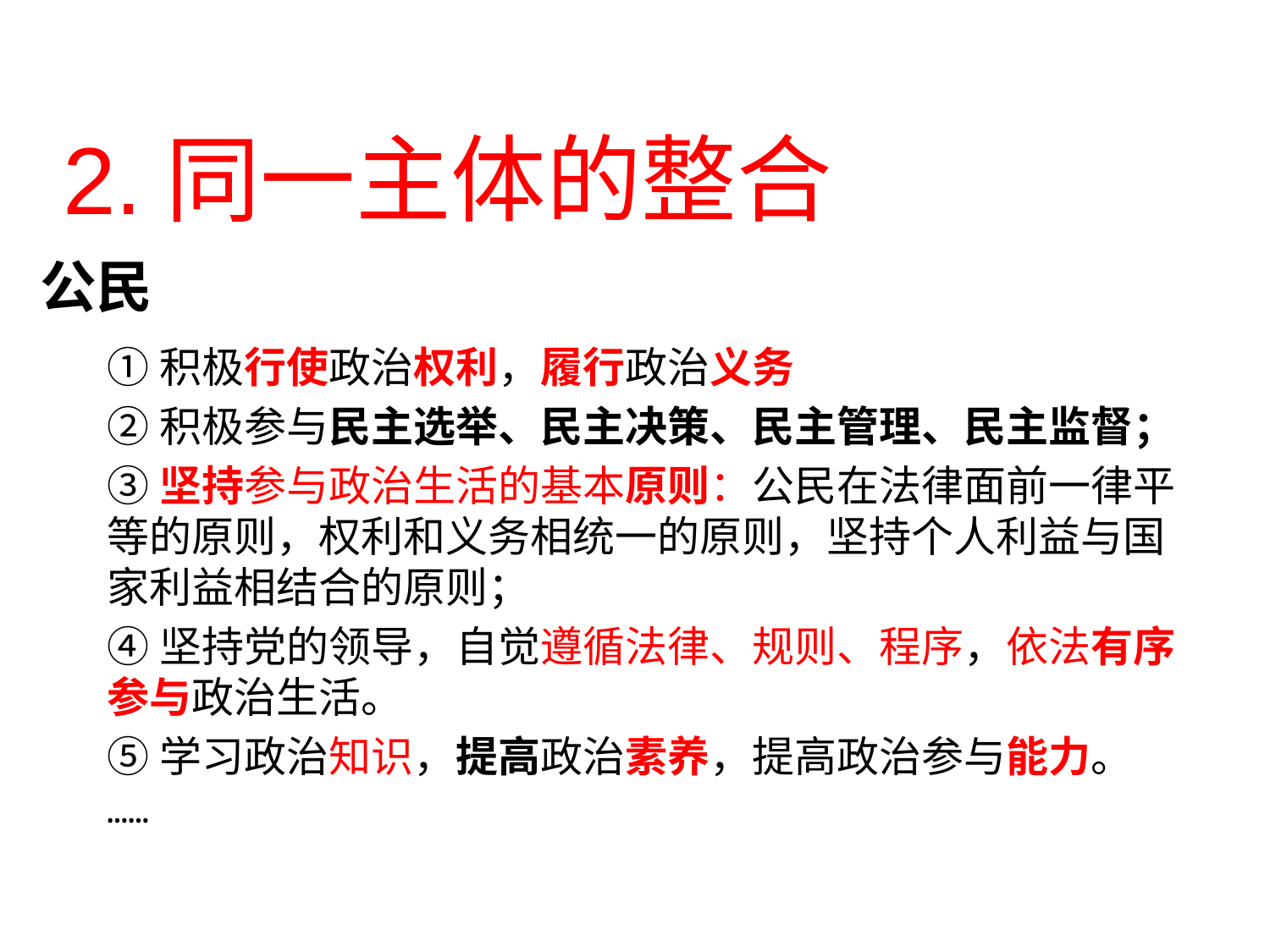

2.同一主体的整合
公民
①积极行使政治权利，履行政治义务
②积极参与民主选举、民主决策、民主管理、民主监督；
③坚持参与政治生活的基本原则：公民在法律面前一律平等的原则，权利和义务相统一的原则，坚持个人利益与国家利益相结合的原则；
④坚持党的领导，自觉遵循法律、规则、程序，依法有序参与政治生活。
⑤学习政治知识，提高政治素养，提高政治参与能力。
……